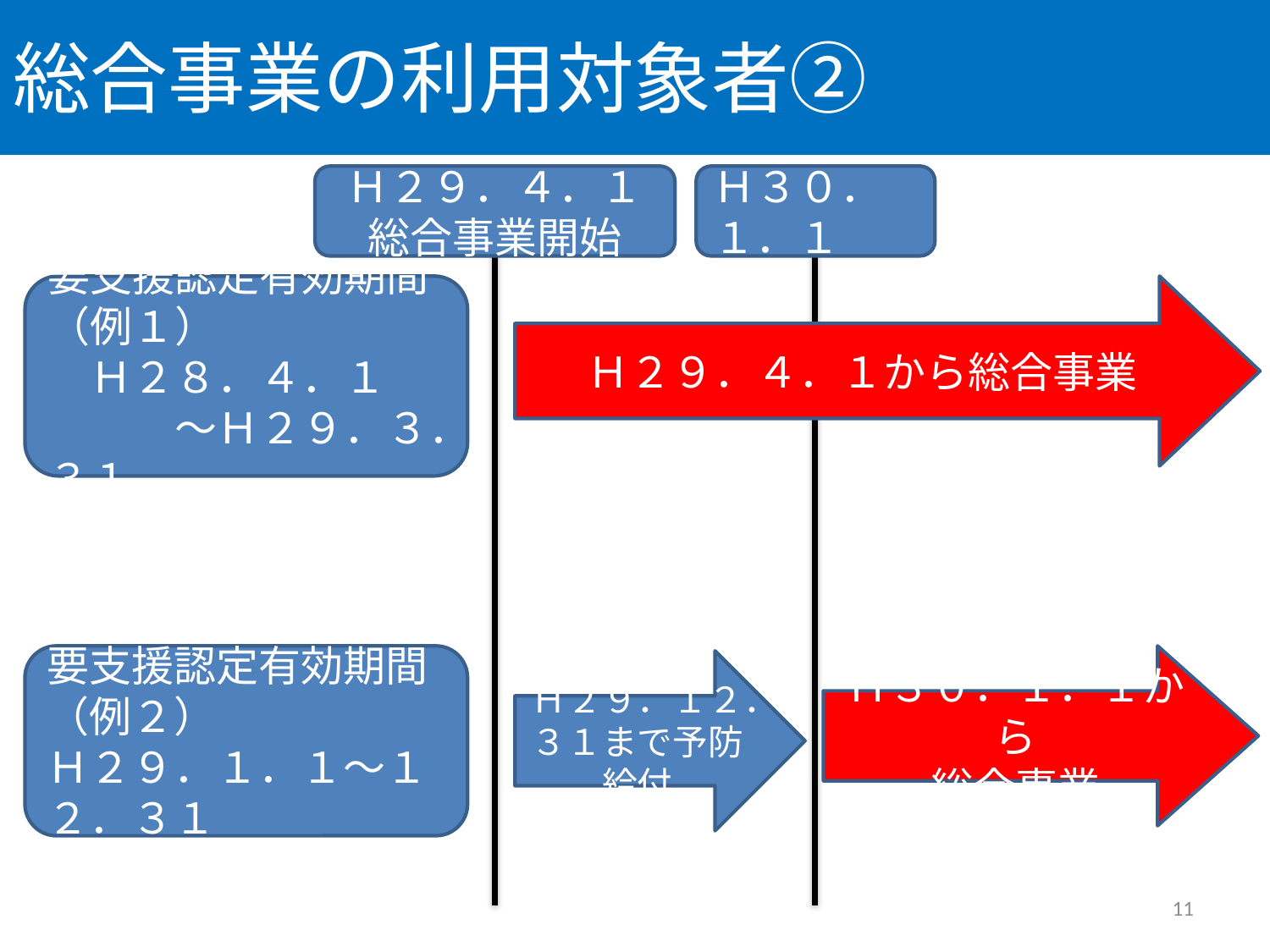

# 総合事業の利用対象者②
Ｈ２９．４．１
総合事業開始
Ｈ３０．１．１
要支援認定有効期間（例１）
　Ｈ２８．４．１
　　　～Ｈ２９．３．３１
Ｈ２９．４．１から総合事業
要支援認定有効期間（例２）
Ｈ２９．１．１～１２．３１
Ｈ３０．１．１から
総合事業
Ｈ２９．１２．３１まで予防給付
11